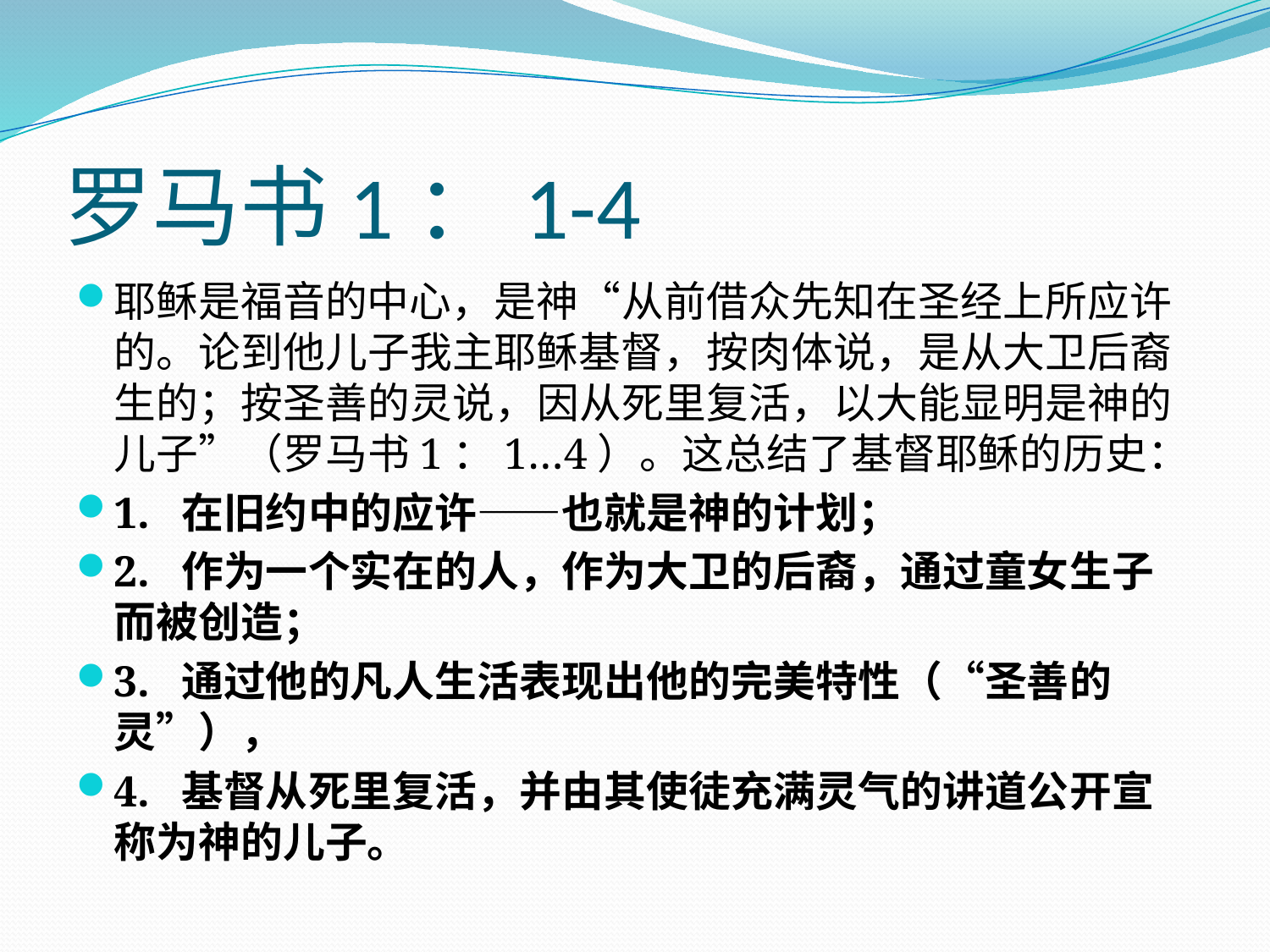

# 罗马书1：1-4
耶稣是福音的中心，是神“从前借众先知在圣经上所应许的。论到他儿子我主耶稣基督，按肉体说，是从大卫后裔生的；按圣善的灵说，因从死里复活，以大能显明是神的儿子”（罗马书1：1…4）。这总结了基督耶稣的历史：
1.  在旧约中的应许——也就是神的计划；
2.  作为一个实在的人，作为大卫的后裔，通过童女生子而被创造；
3.  通过他的凡人生活表现出他的完美特性（“圣善的灵”），
4.  基督从死里复活，并由其使徒充满灵气的讲道公开宣称为神的儿子。